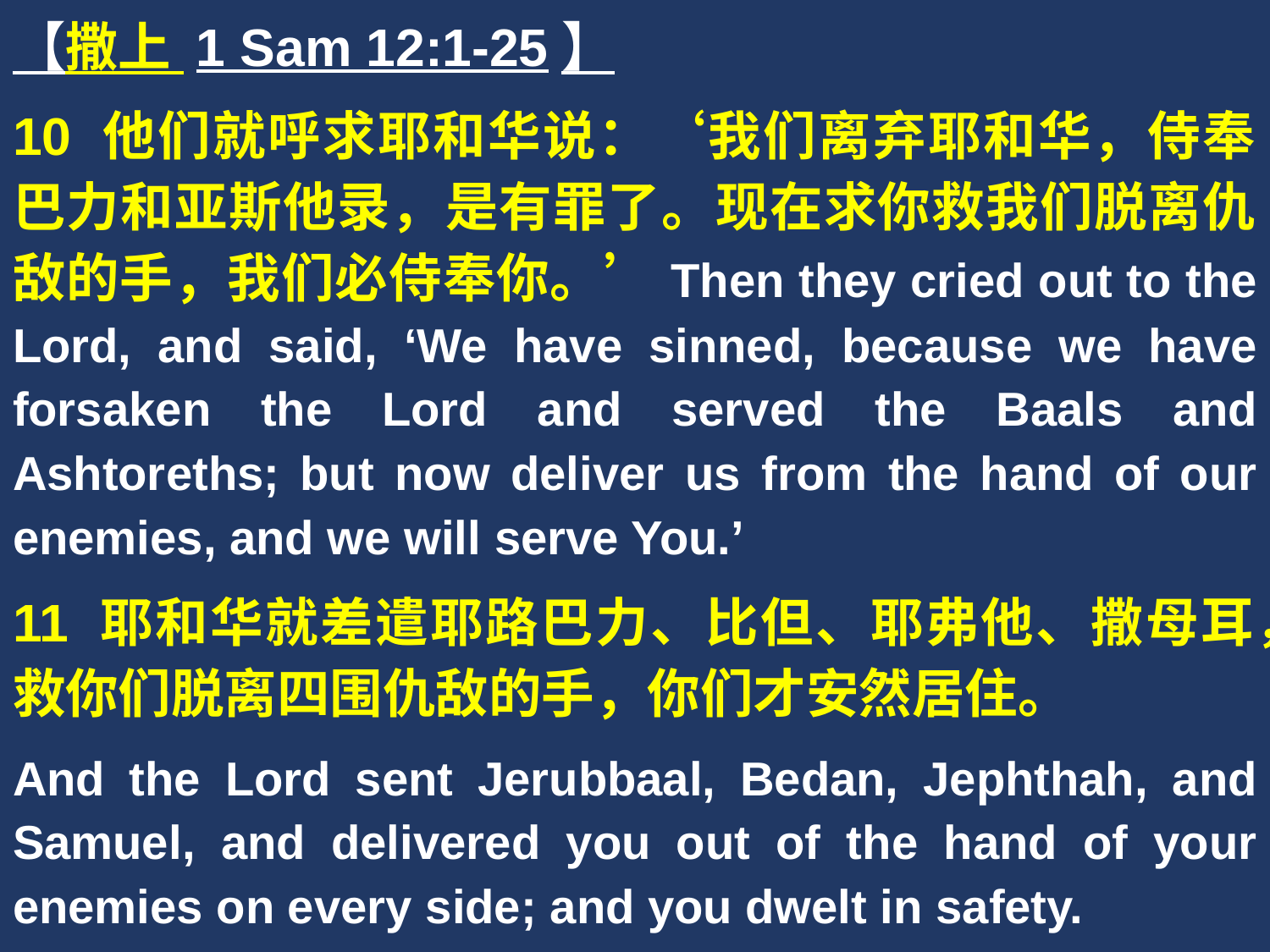

【撒上 1 Sam 12:1-25】
10 他们就呼求耶和华说：‘我们离弃耶和华，侍奉巴力和亚斯他录，是有罪了。现在求你救我们脱离仇敌的手，我们必侍奉你。’Then they cried out to the Lord, and said, ‘We have sinned, because we have forsaken the Lord and served the Baals and Ashtoreths; but now deliver us from the hand of our enemies, and we will serve You.’
11 耶和华就差遣耶路巴力、比但、耶弗他、撒母耳，救你们脱离四围仇敌的手，你们才安然居住。
And the Lord sent Jerubbaal, Bedan, Jephthah, and Samuel, and delivered you out of the hand of your enemies on every side; and you dwelt in safety.